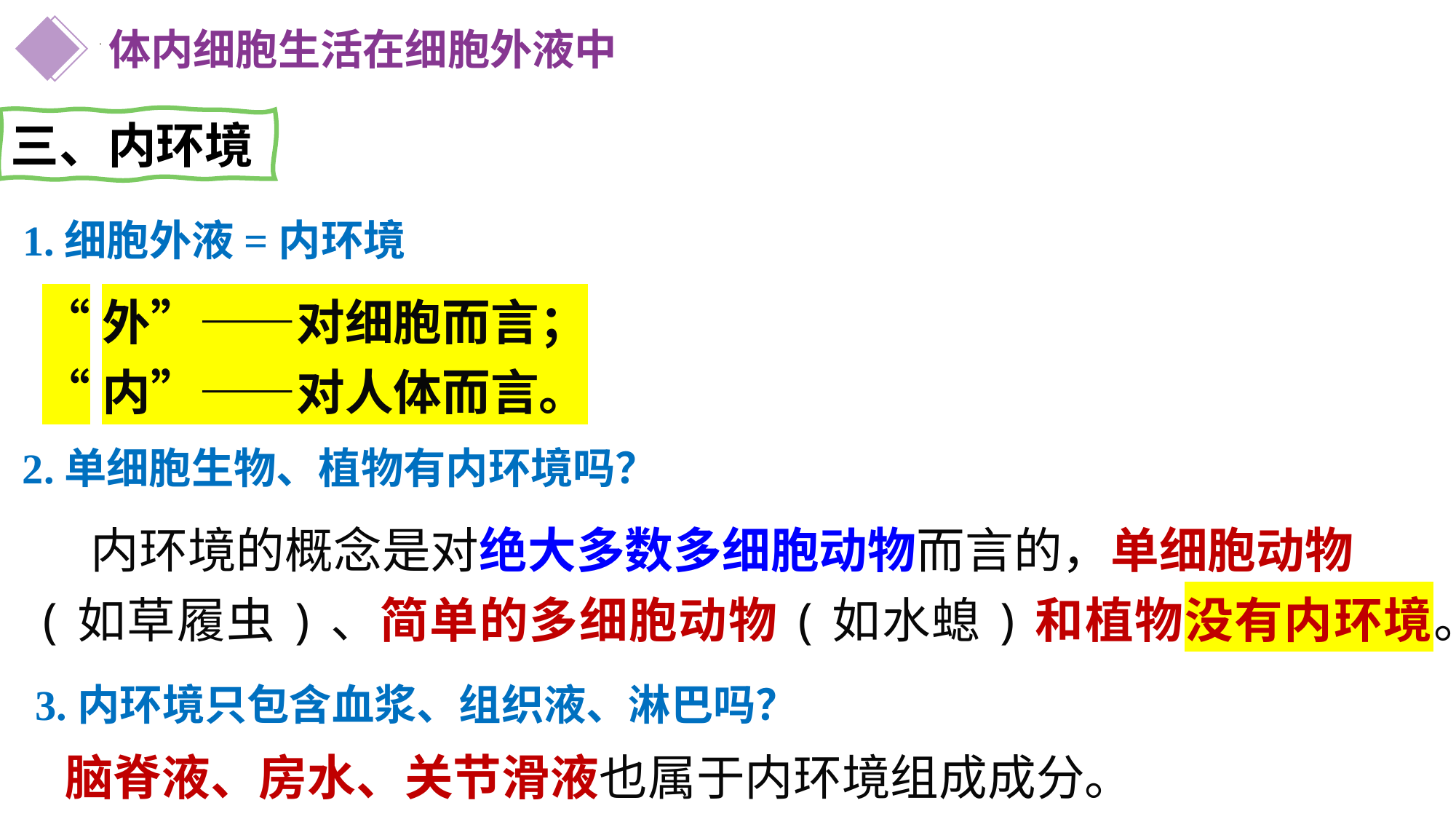

体内细胞生活在细胞外液中
三、内环境
1.细胞外液=内环境
“外”——对细胞而言；
“内”——对人体而言。
2.单细胞生物、植物有内环境吗？
    内环境的概念是对绝大多数多细胞动物而言的，单细胞动物
(如草履虫)、简单的多细胞动物(如水螅)和植物没有内环境。
3.内环境只包含血浆、组织液、淋巴吗？
脑脊液、房水、关节滑液也属于内环境组成成分。